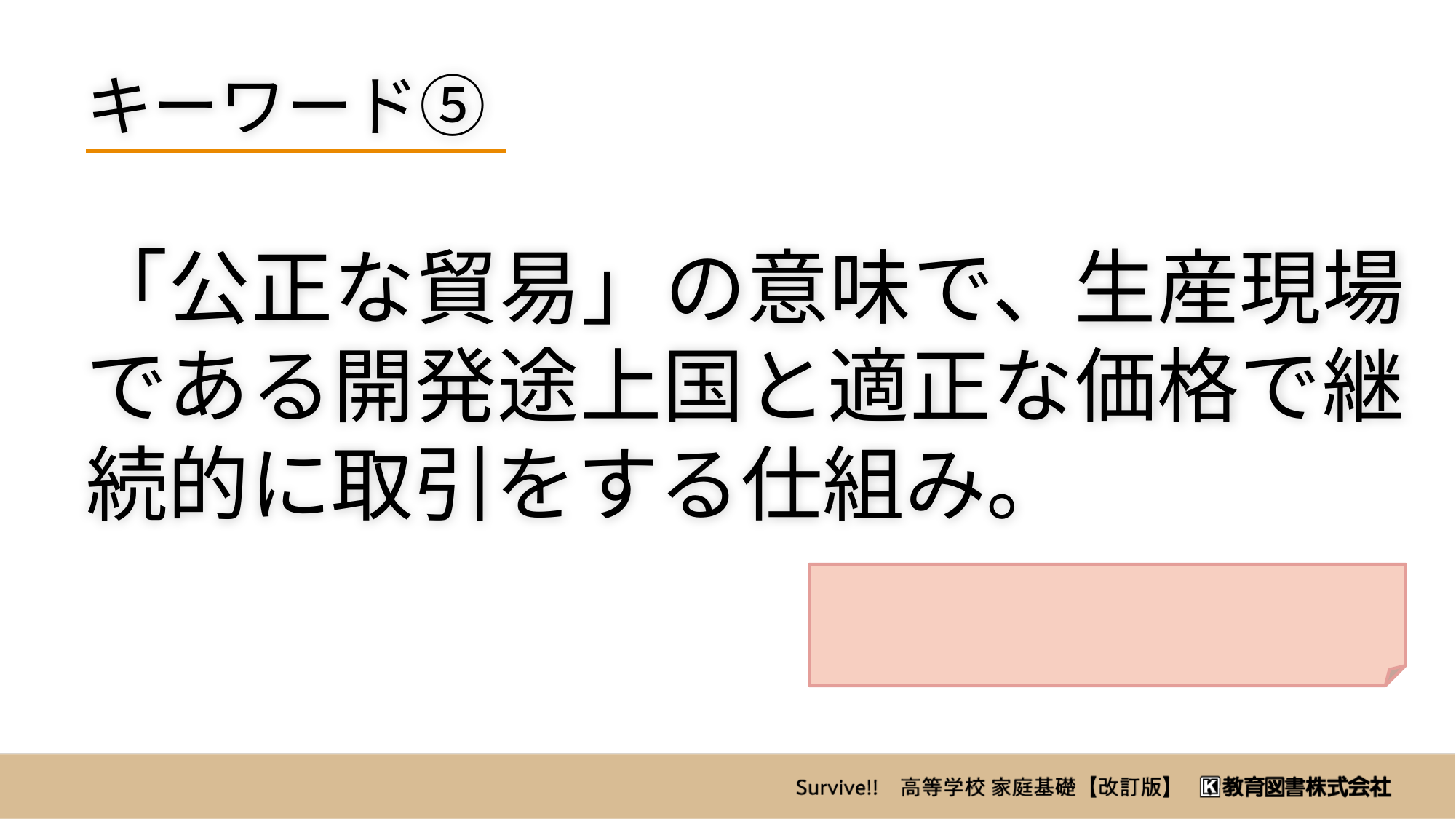

キーワード⑤
「公正な貿易」の意味で、生産現場である開発途上国と適正な価格で継続的に取引をする仕組み。

フェアトレード